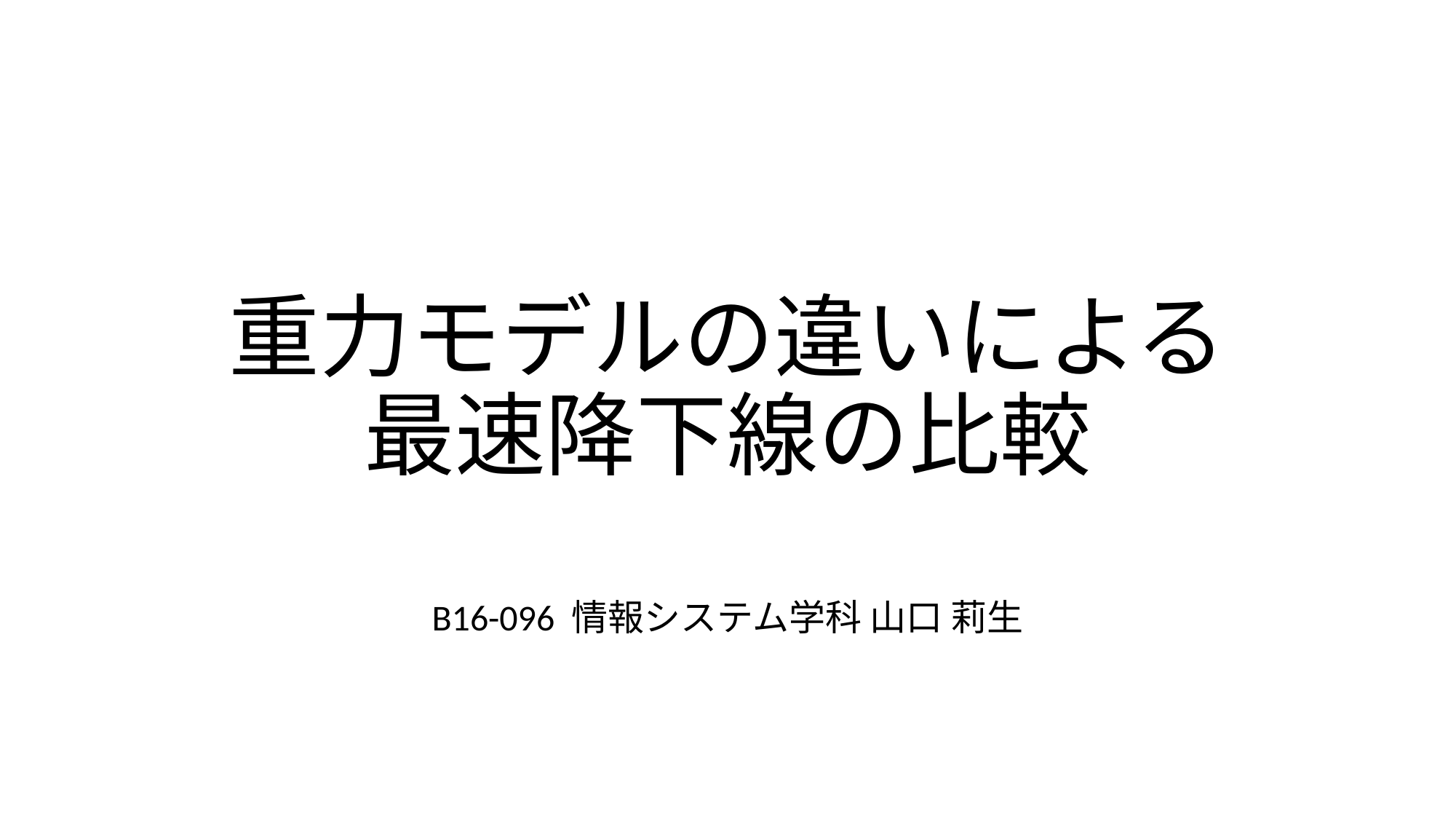

# 重力モデルの違いによる 最速降下線の比較
B16-096 情報システム学科 山口 莉生